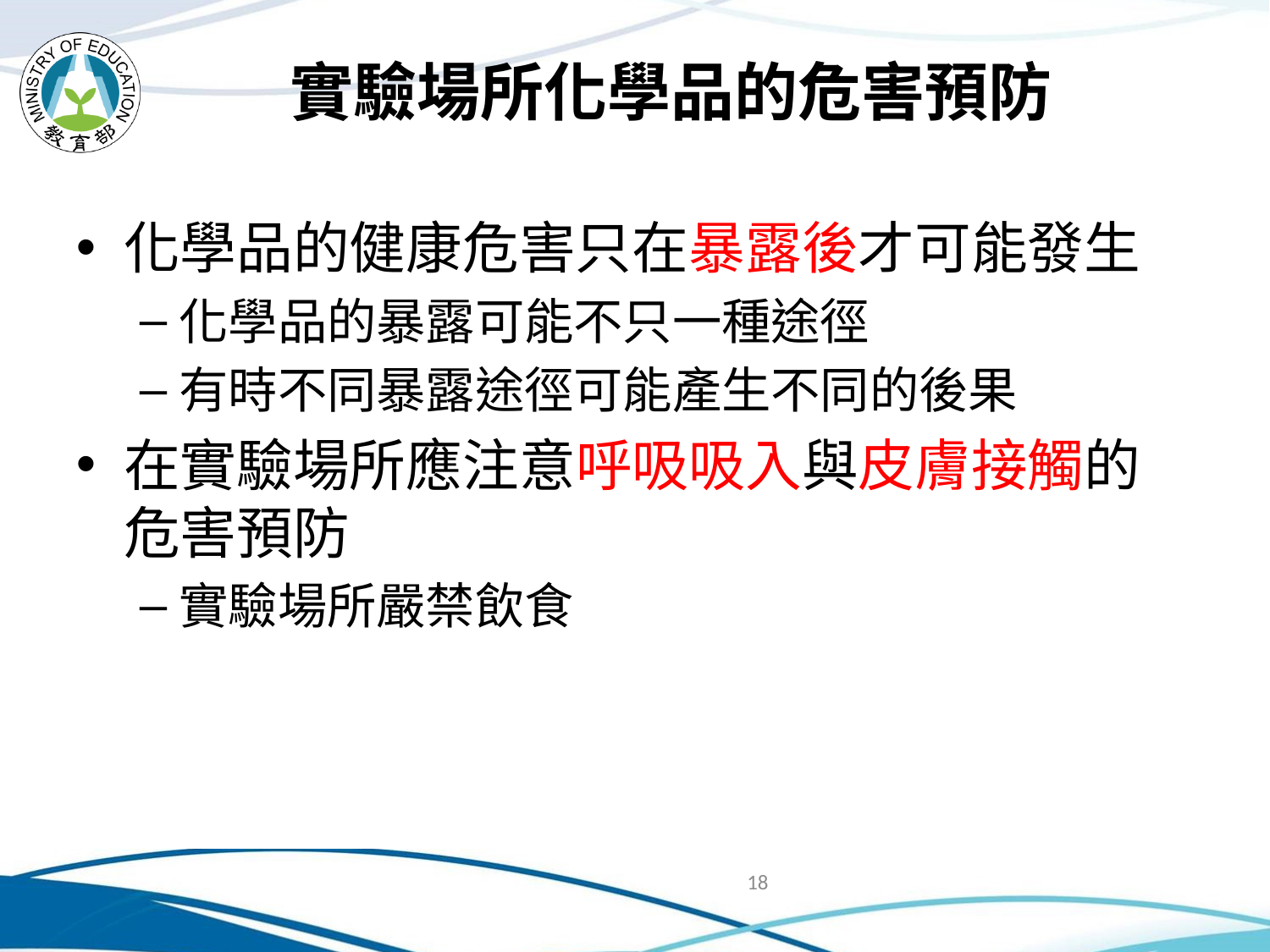

# 實驗場所化學品的危害預防
化學品的健康危害只在暴露後才可能發生
化學品的暴露可能不只一種途徑
有時不同暴露途徑可能產生不同的後果
在實驗場所應注意呼吸吸入與皮膚接觸的危害預防
實驗場所嚴禁飲食
18